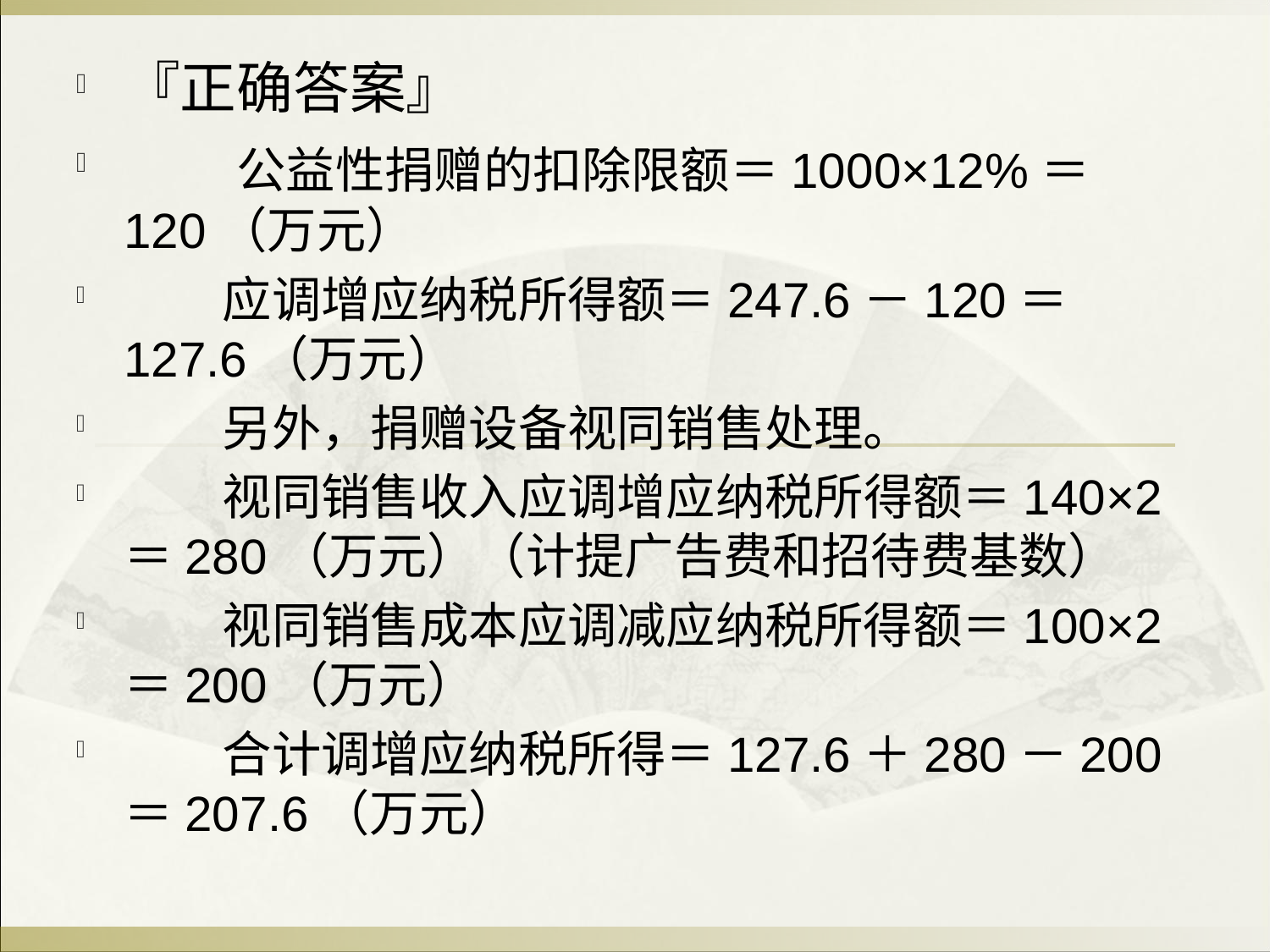

『正确答案』
　　公益性捐赠的扣除限额＝1000×12%＝120（万元）
　　应调增应纳税所得额＝247.6－120＝127.6（万元）
　　另外，捐赠设备视同销售处理。
　　视同销售收入应调增应纳税所得额＝140×2＝280（万元）（计提广告费和招待费基数）
　　视同销售成本应调减应纳税所得额＝100×2＝200（万元）
　　合计调增应纳税所得＝127.6＋280－200＝207.6（万元）